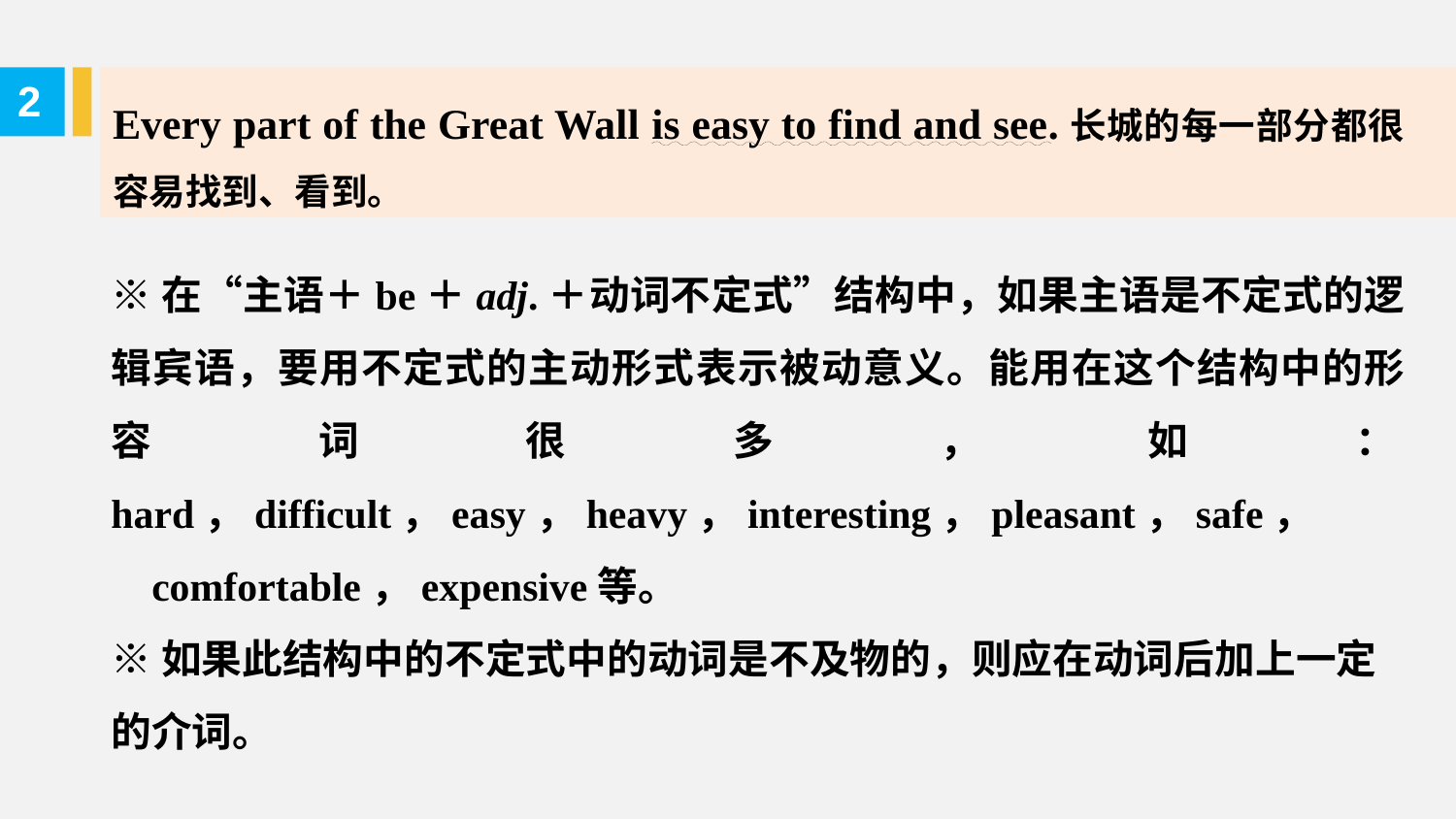

Every part of the Great Wall is easy to find and see.长城的每一部分都很容易找到、看到。

2
※在“主语＋be＋adj.＋动词不定式”结构中，如果主语是不定式的逻辑宾语，要用不定式的主动形式表示被动意义。能用在这个结构中的形容词很多，如：hard，difficult，easy，heavy，interesting，pleasant，safe，
    comfortable，expensive等。
※如果此结构中的不定式中的动词是不及物的，则应在动词后加上一定的介词。